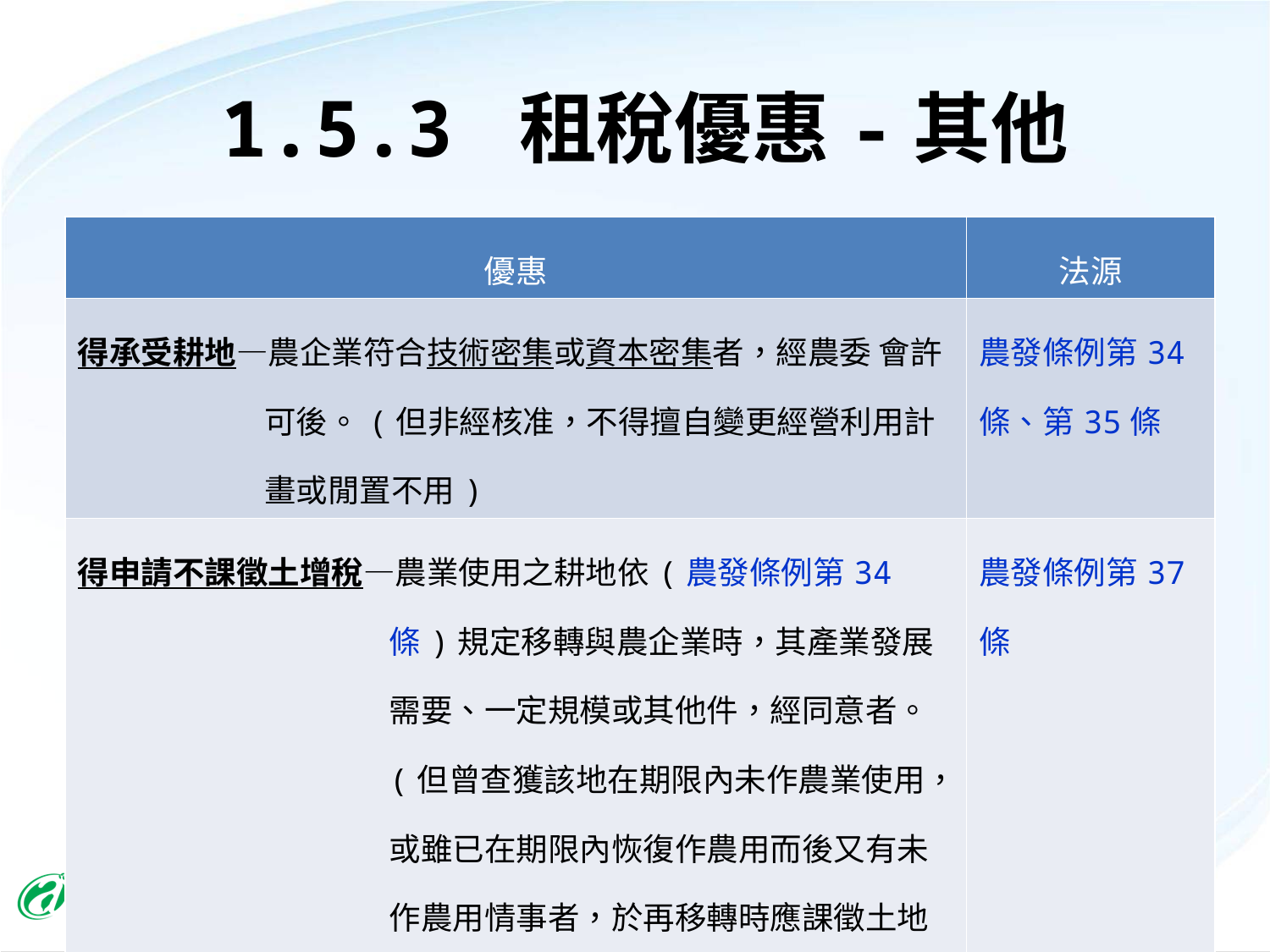

1.5.3 租稅優惠-其他
| 優惠 | 法源 |
| --- | --- |
| 得承受耕地—農企業符合技術密集或資本密集者，經農委 會許可後。(但非經核准，不得擅自變更經營利用計畫或閒置不用) | 農發條例第34條、第35條 |
| 得申請不課徵土增稅—農業使用之耕地依(農發條例第34條)規定移轉與農企業時，其產業發展需要、一定規模或其他件，經同意者。(但曾查獲該地在期限內未作農業使用，或雖已在期限內恢復作農用而後又有未作農用情事者，於再移轉時應課徵土地增值稅) | 農發條例第37條 |
28